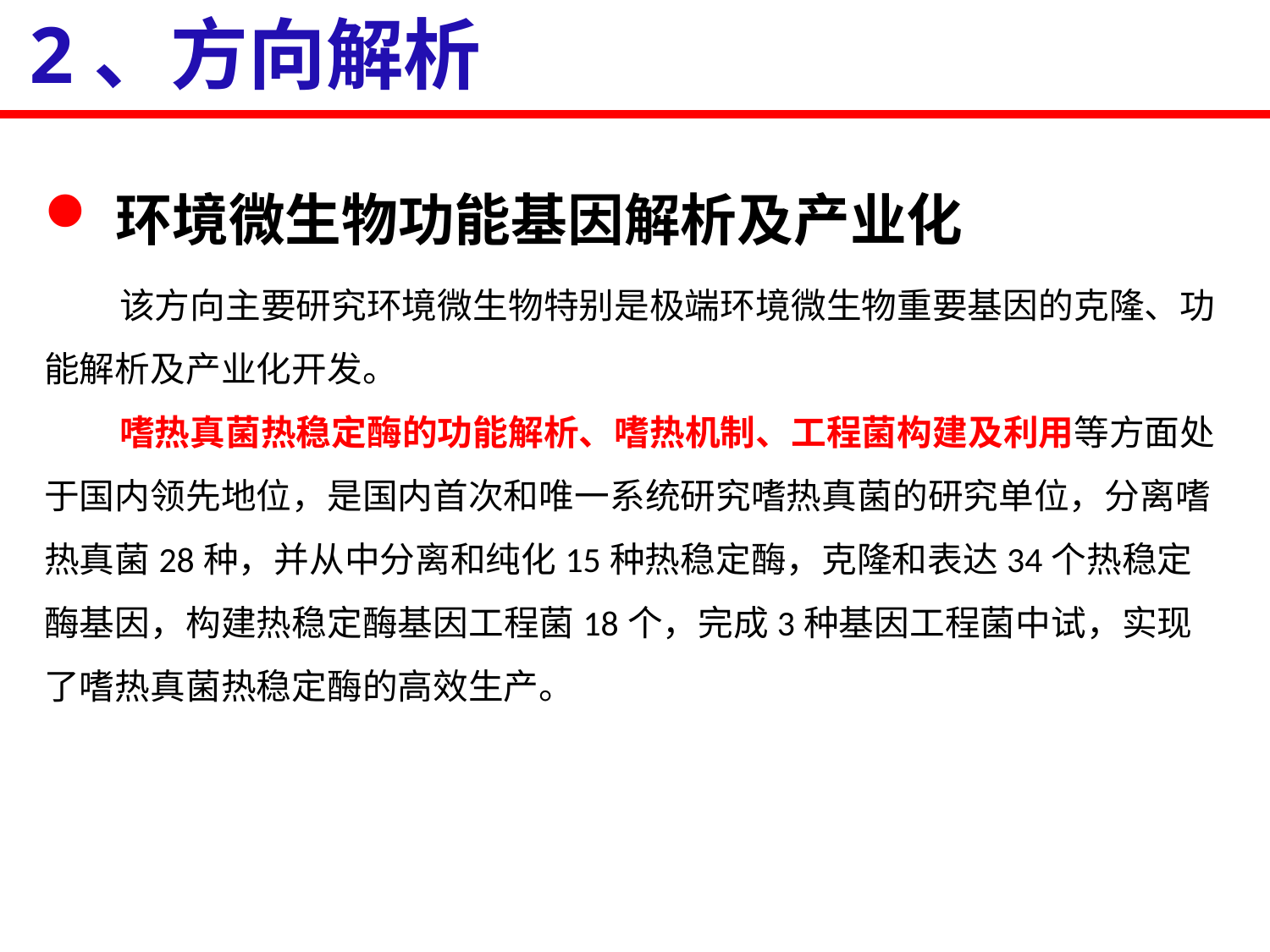

2、方向解析
环境微生物功能基因解析及产业化
该方向主要研究环境微生物特别是极端环境微生物重要基因的克隆、功能解析及产业化开发。
嗜热真菌热稳定酶的功能解析、嗜热机制、工程菌构建及利用等方面处于国内领先地位，是国内首次和唯一系统研究嗜热真菌的研究单位，分离嗜热真菌28种，并从中分离和纯化15种热稳定酶，克隆和表达34个热稳定酶基因，构建热稳定酶基因工程菌18个，完成3种基因工程菌中试，实现了嗜热真菌热稳定酶的高效生产。